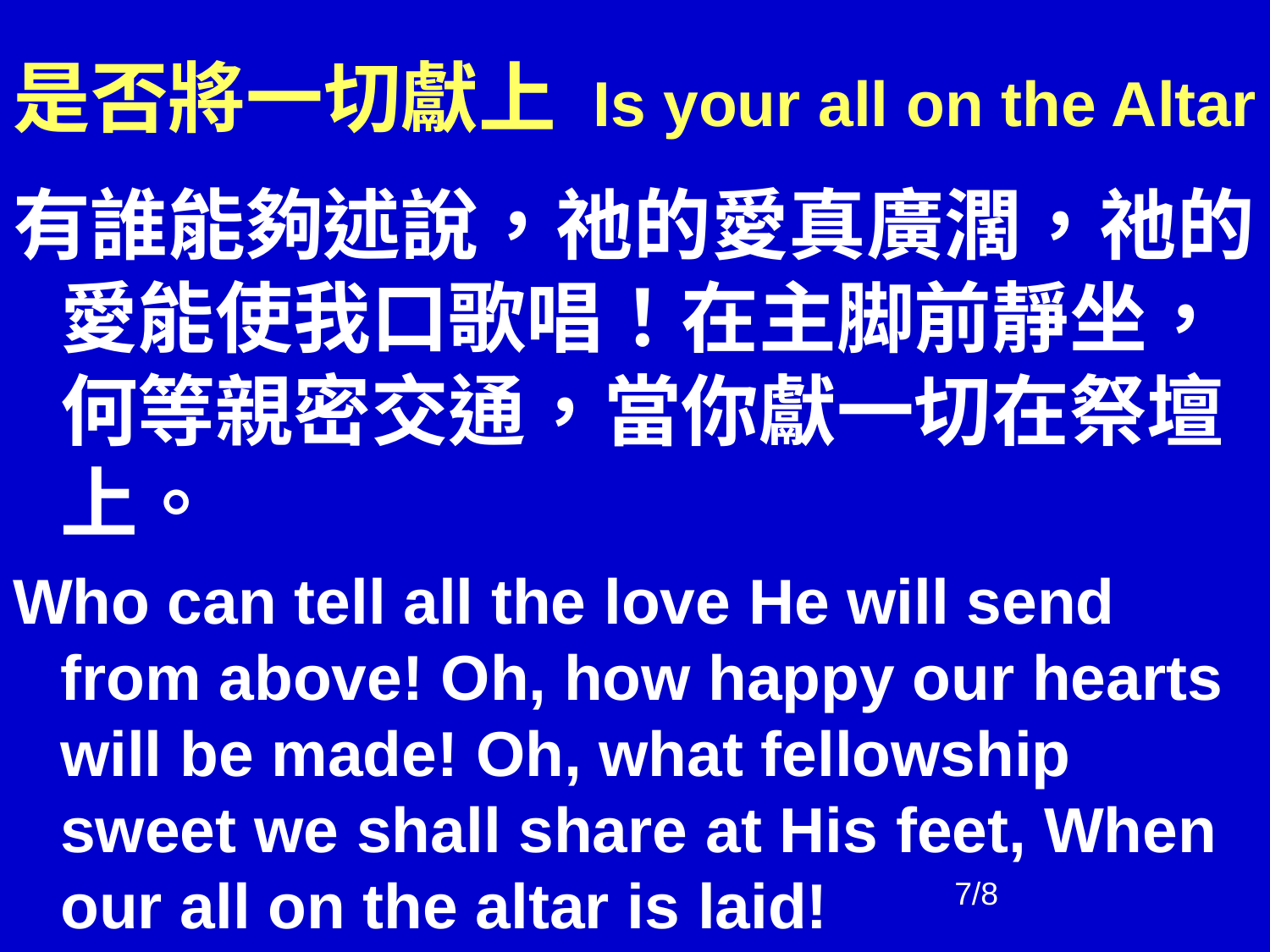

# 是否將一切獻上 Is your all on the Altar
有誰能夠述說，祂的愛真廣濶，祂的愛能使我口歌唱！在主脚前靜坐，何等親密交通，當你獻一切在祭壇上。
Who can tell all the love He will send from above! Oh, how happy our hearts will be made! Oh, what fellowship sweet we shall share at His feet, When our all on the altar is laid!

7/8